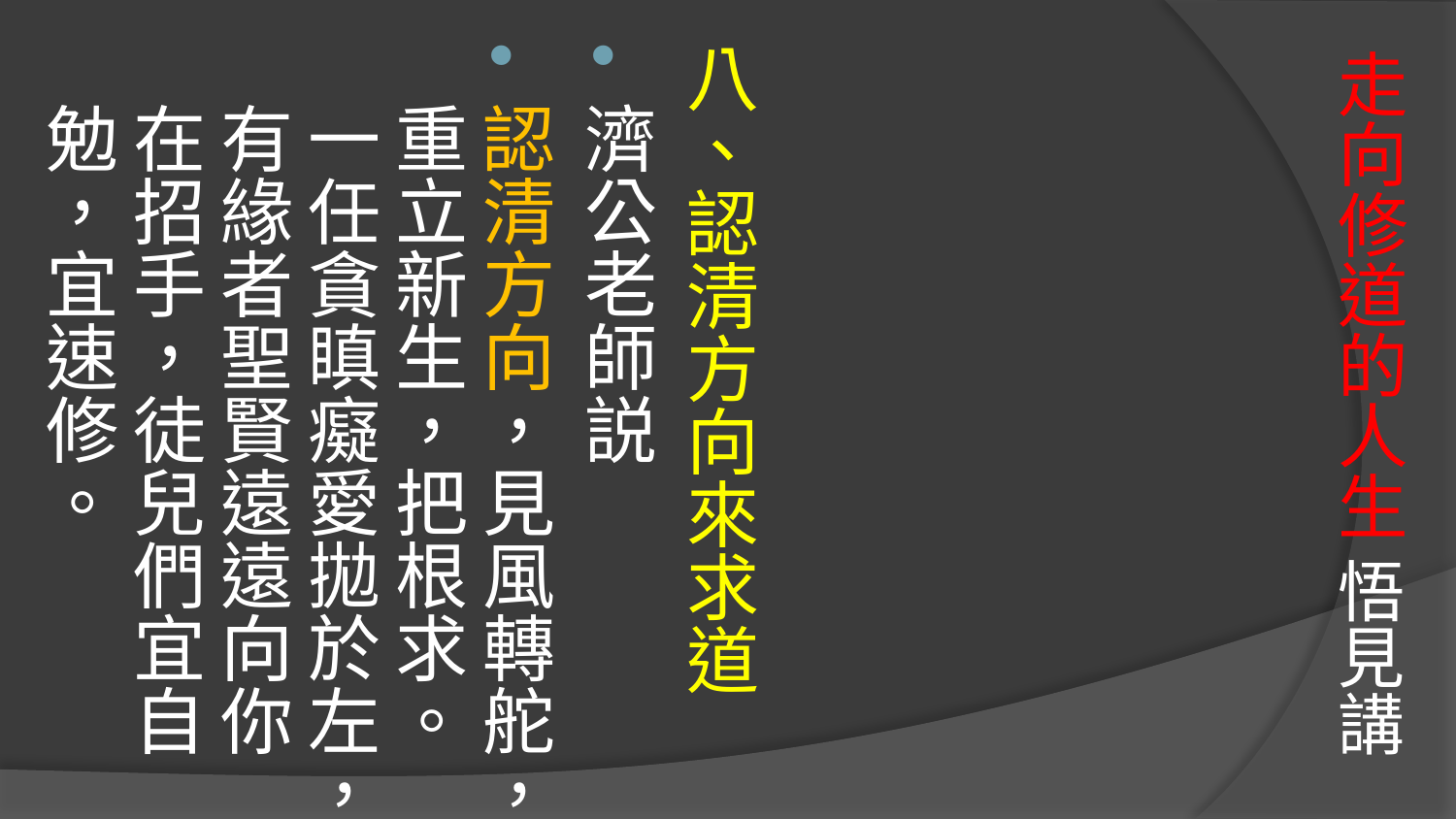

# 走向修道的人生 悟見講
八、認清方向來求道
濟公老師説
認清方向，見風轉舵，重立新生，把根求。一任貪瞋癡愛拋於左，有緣者聖賢遠遠向你在招手，徒兒們宜自勉，宜速修。